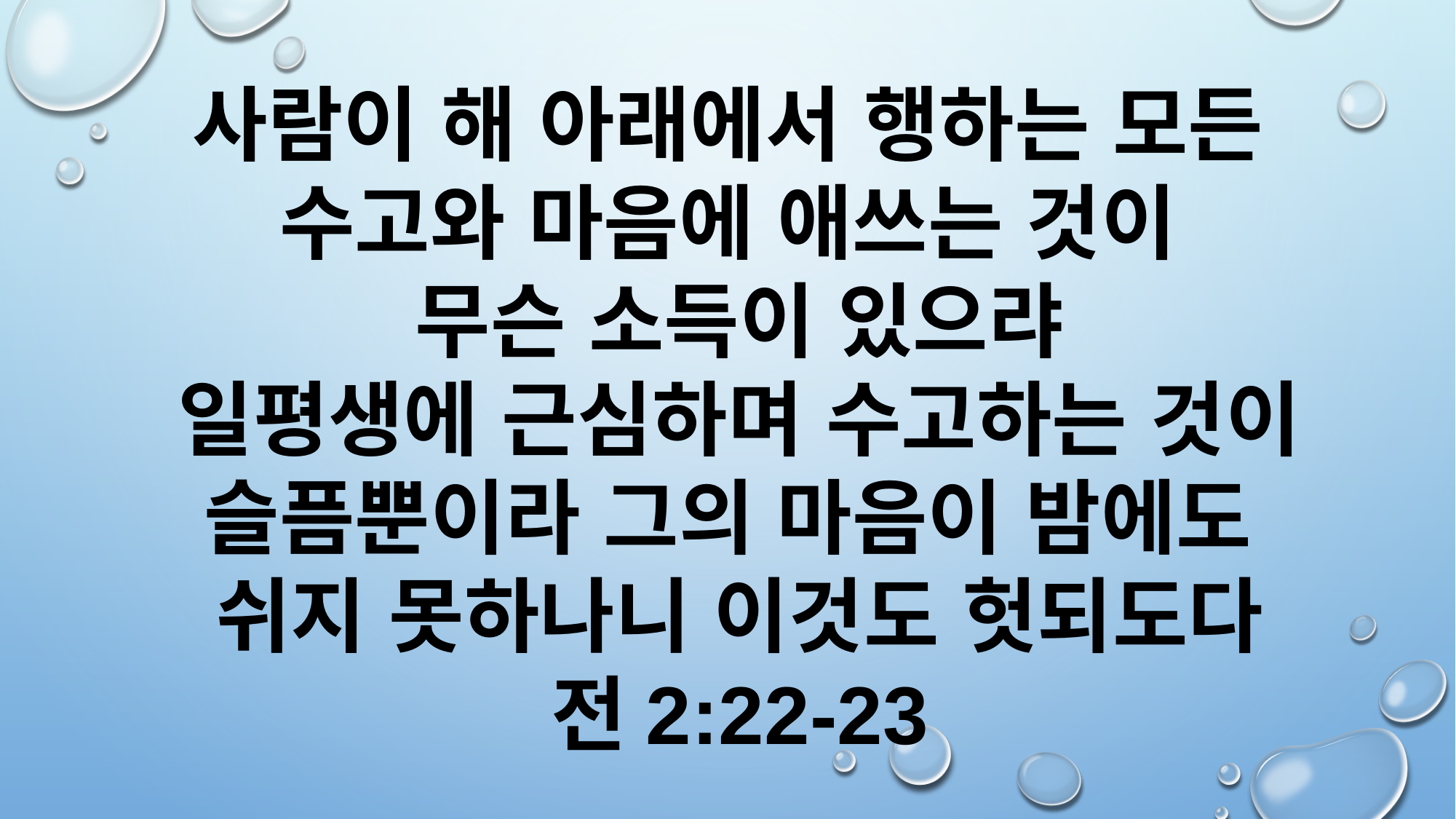

사람이 해 아래에서 행하는 모든
수고와 마음에 애쓰는 것이
무슨 소득이 있으랴
일평생에 근심하며 수고하는 것이 슬픔뿐이라 그의 마음이 밤에도
쉬지 못하나니 이것도 헛되도다
전2:22-23